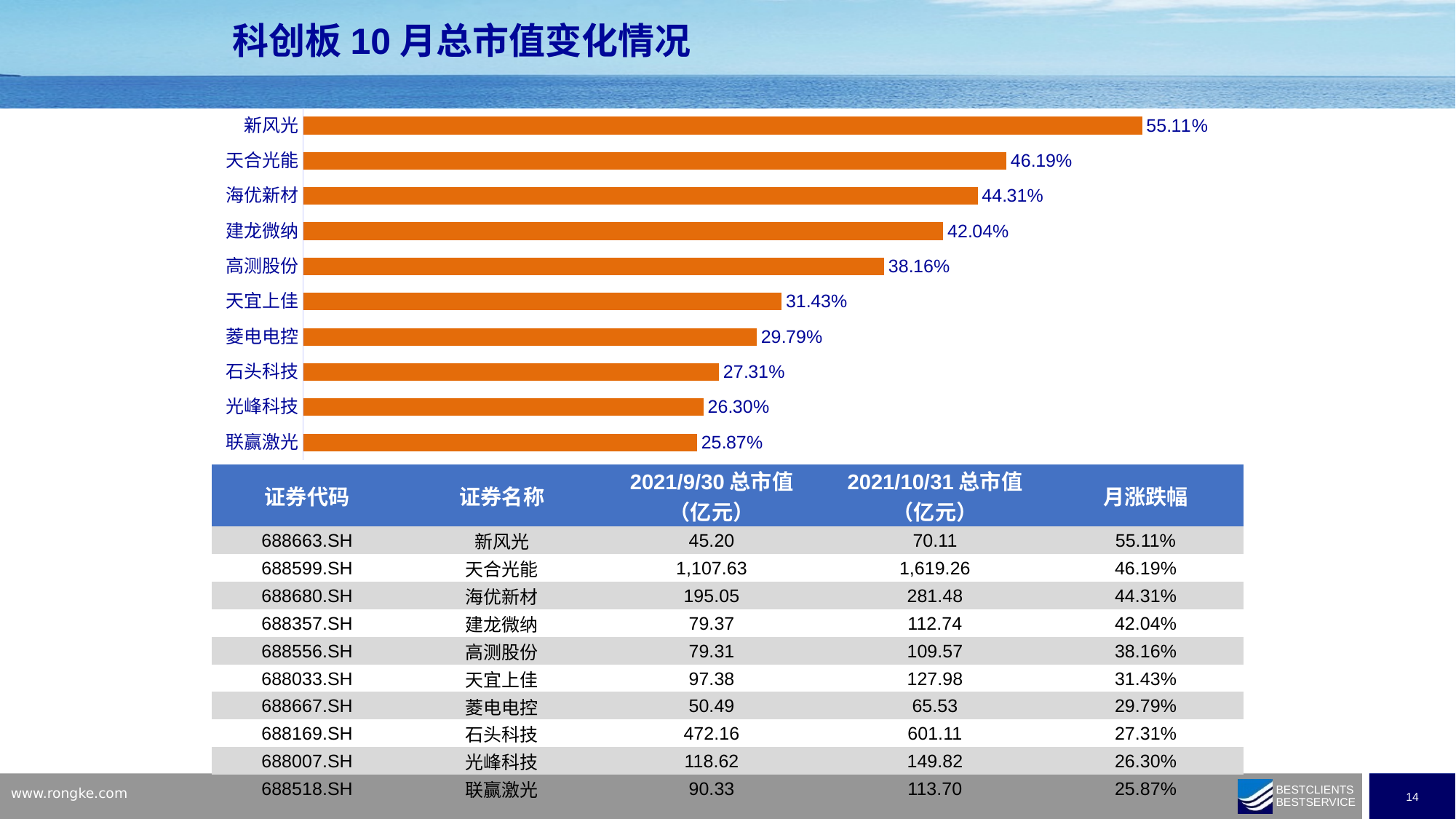

科创板10月总市值变化情况

### Chart

| Category |  |
|---|---|
| 联赢激光 | 0.25869465340396425 |
| 光峰科技 | 0.262977534578237 |
| 石头科技 | 0.27311030799624514 |
| 菱电电控 | 0.29790495656617266 |
| 天宜上佳 | 0.3142848340453499 |
| 高测股份 | 0.3816324369035853 |
| 建龙微纳 | 0.4204121230447464 |
| 海优新材 | 0.44307580937225066 |
| 天合光能 | 0.4619119531174034 |
| 新风光 | 0.551080769579616 |
| 证券代码 | 证券名称 | 2021/9/30总市值 （亿元） | 2021/10/31总市值 （亿元） | 月涨跌幅 |
| --- | --- | --- | --- | --- |
| 688663.SH | 新风光 | 45.20 | 70.11 | 55.11% |
| 688599.SH | 天合光能 | 1,107.63 | 1,619.26 | 46.19% |
| 688680.SH | 海优新材 | 195.05 | 281.48 | 44.31% |
| 688357.SH | 建龙微纳 | 79.37 | 112.74 | 42.04% |
| 688556.SH | 高测股份 | 79.31 | 109.57 | 38.16% |
| 688033.SH | 天宜上佳 | 97.38 | 127.98 | 31.43% |
| 688667.SH | 菱电电控 | 50.49 | 65.53 | 29.79% |
| 688169.SH | 石头科技 | 472.16 | 601.11 | 27.31% |
| 688007.SH | 光峰科技 | 118.62 | 149.82 | 26.30% |
| 688518.SH | 联赢激光 | 90.33 | 113.70 | 25.87% |